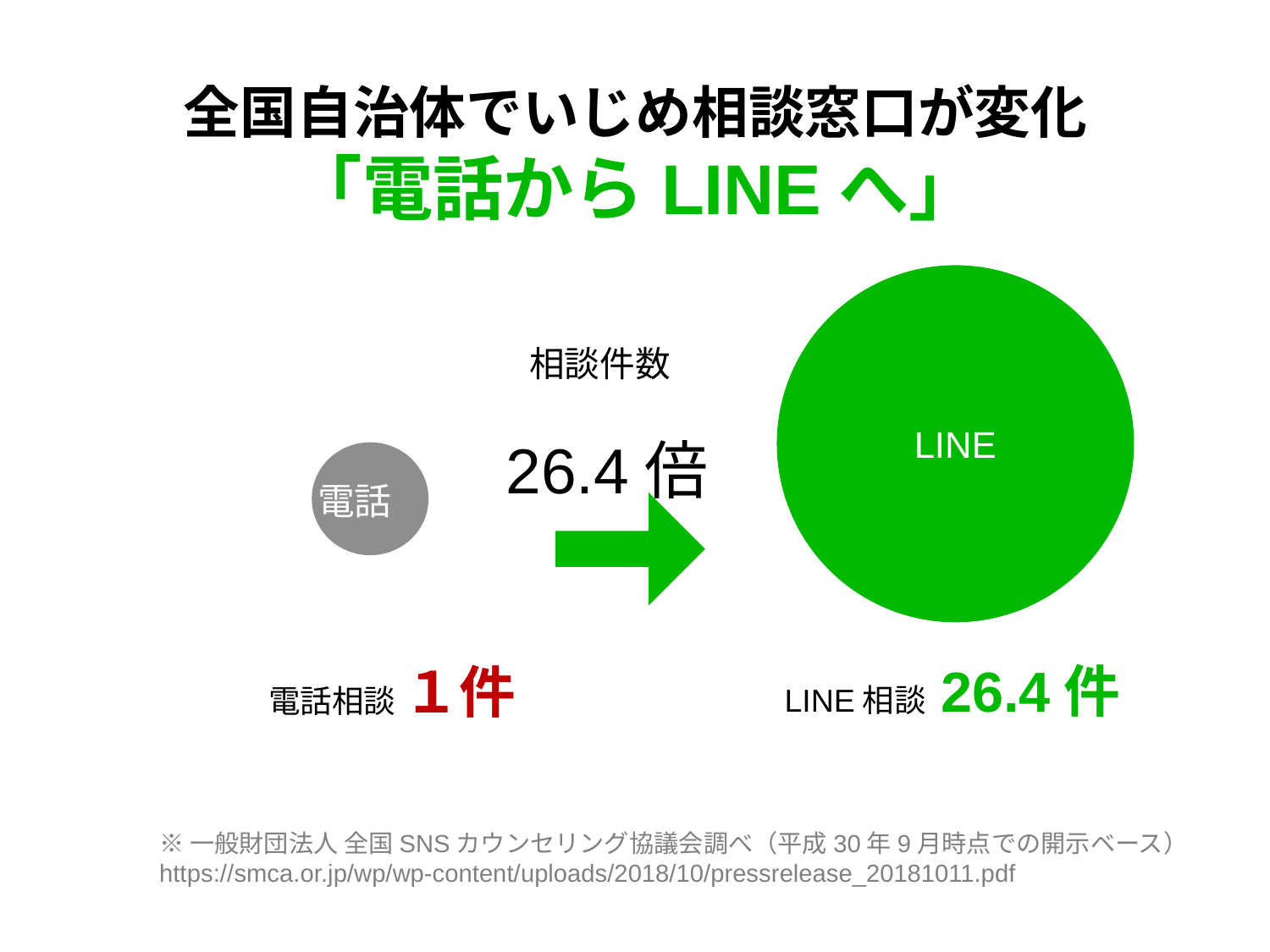

全国自治体でいじめ相談窓口が変化
「電話からLINEへ」
LINE
相談件数
26.4倍

電話

LINE相談 26.4件
電話相談 １件
※一般財団法人 全国SNSカウンセリング協議会調べ（平成30年9月時点での開示ベース）
https://smca.or.jp/wp/wp-content/uploads/2018/10/pressrelease_20181011.pdf